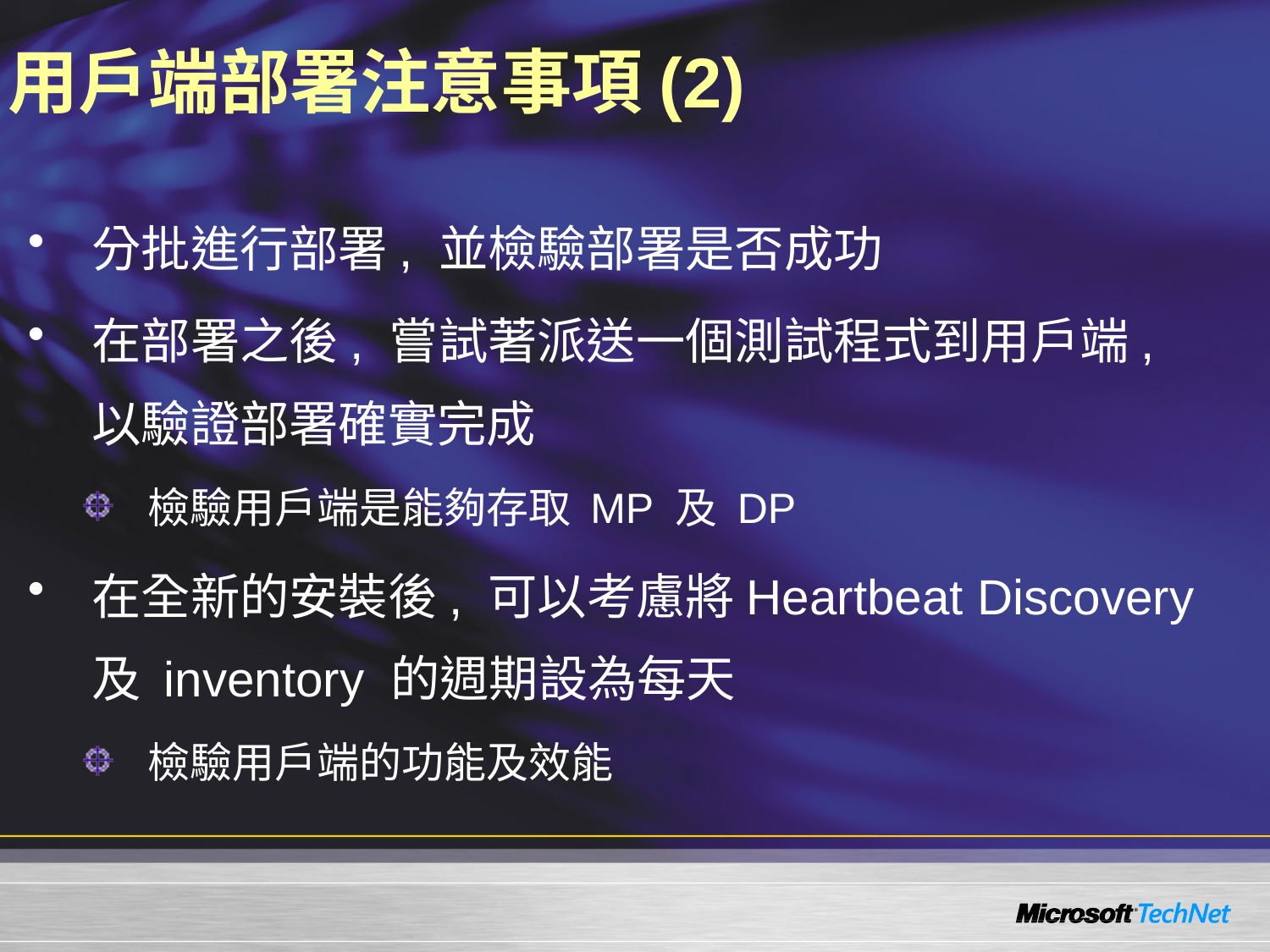

# 用戶端部署注意事項(2)
分批進行部署, 並檢驗部署是否成功
在部署之後, 嘗試著派送一個測試程式到用戶端, 以驗證部署確實完成
檢驗用戶端是能夠存取 MP 及 DP
在全新的安裝後, 可以考慮將Heartbeat Discovery 及 inventory 的週期設為每天
檢驗用戶端的功能及效能